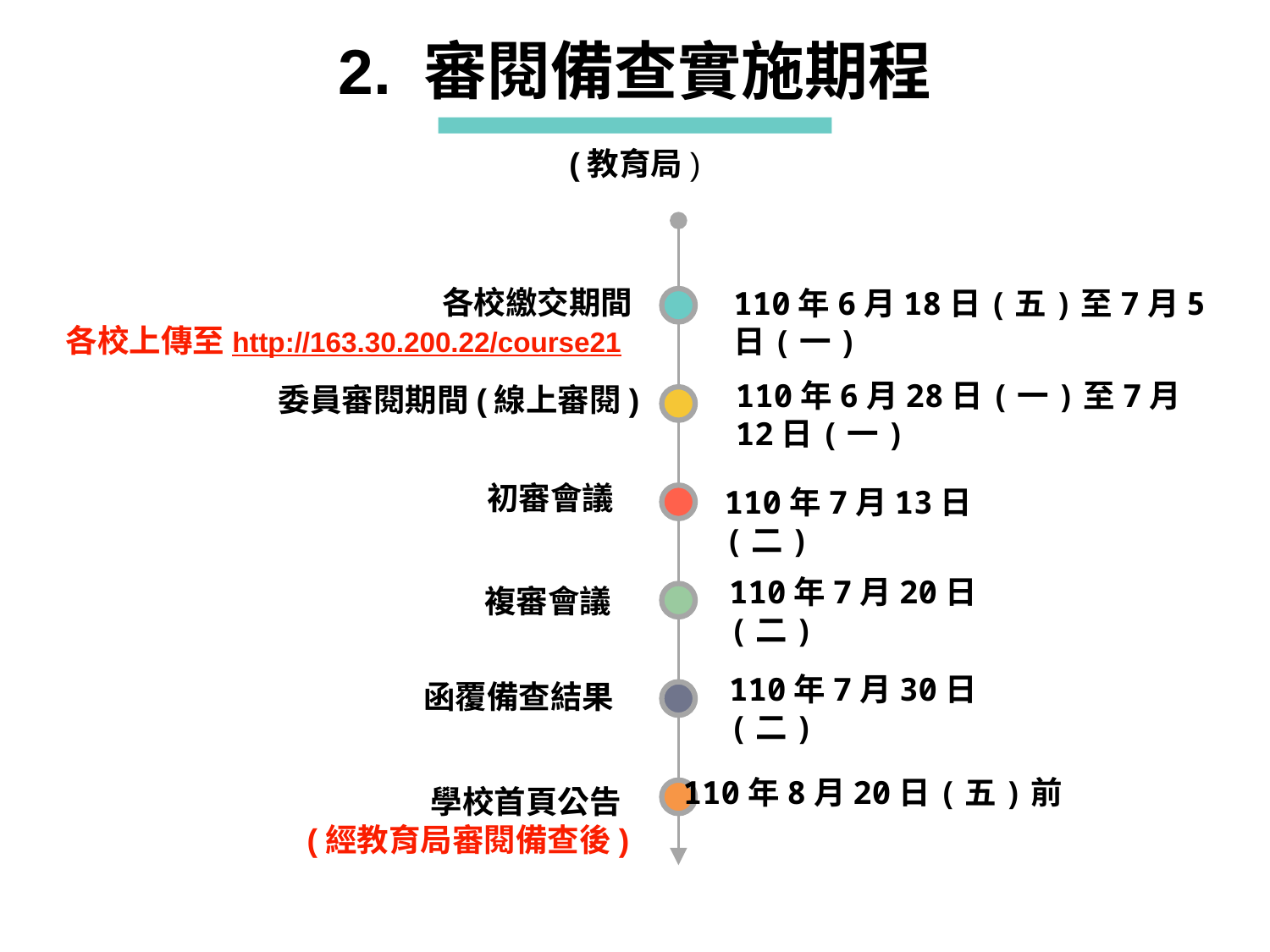

2. 審閱備查實施期程

(教育局)

各校繳交期間
各校上傳至http://163.30.200.22/course21
110年6月18日(五)至7月5日(一)
110年6月28日(一)至7月12日(一)
委員審閱期間(線上審閱)
初審會議
110年7月13日(二)
110年7月20日(二)
複審會議
110年7月30日(二)
函覆備查結果
110年8月20日(五)前
               學校首頁公告
(經教育局審閱備查後)